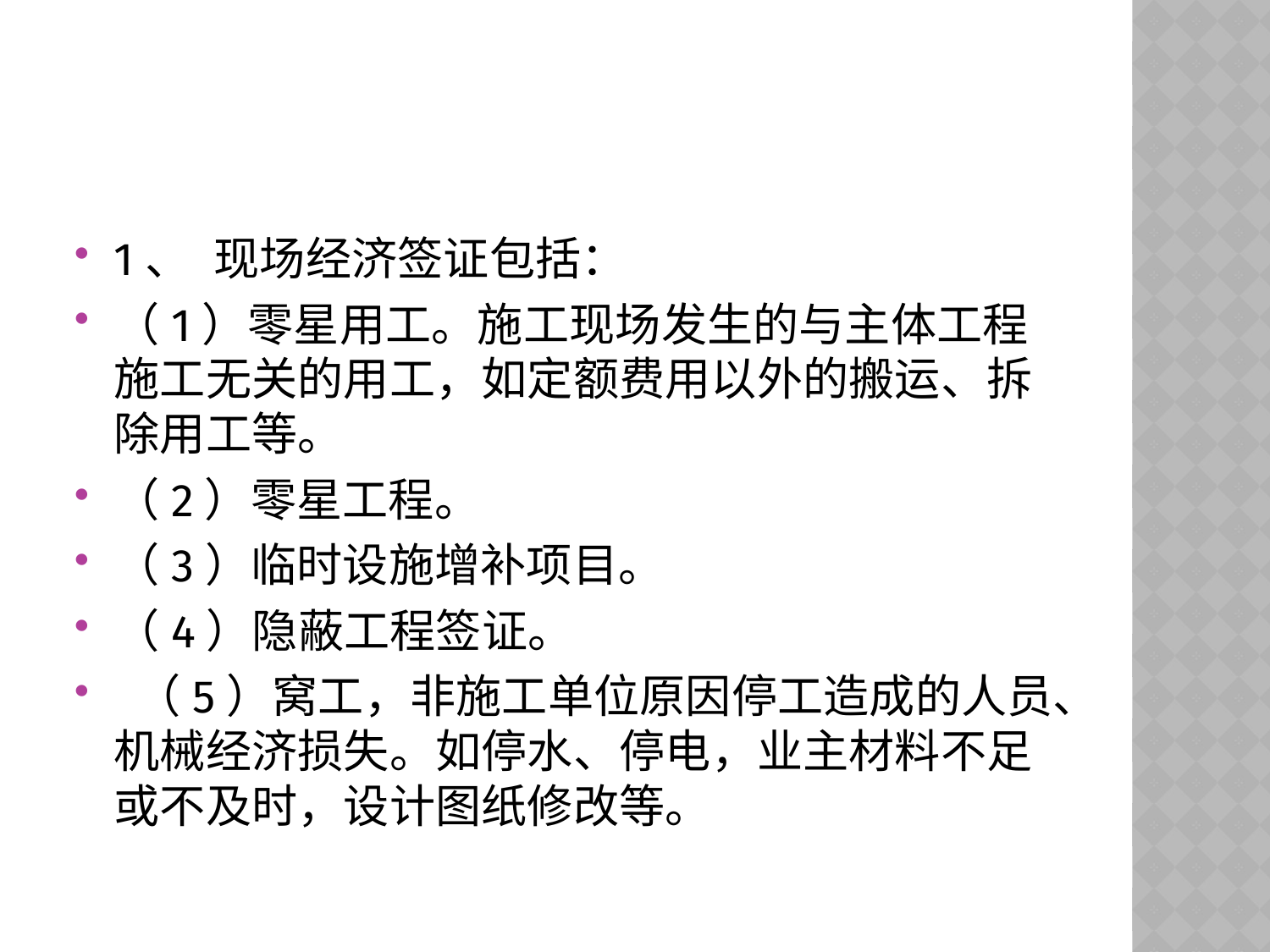

#
1、 现场经济签证包括：
（1）零星用工。施工现场发生的与主体工程施工无关的用工，如定额费用以外的搬运、拆除用工等。
（2）零星工程。
（3）临时设施增补项目。
（4）隐蔽工程签证。
 （5）窝工，非施工单位原因停工造成的人员、机械经济损失。如停水、停电，业主材料不足或不及时，设计图纸修改等。